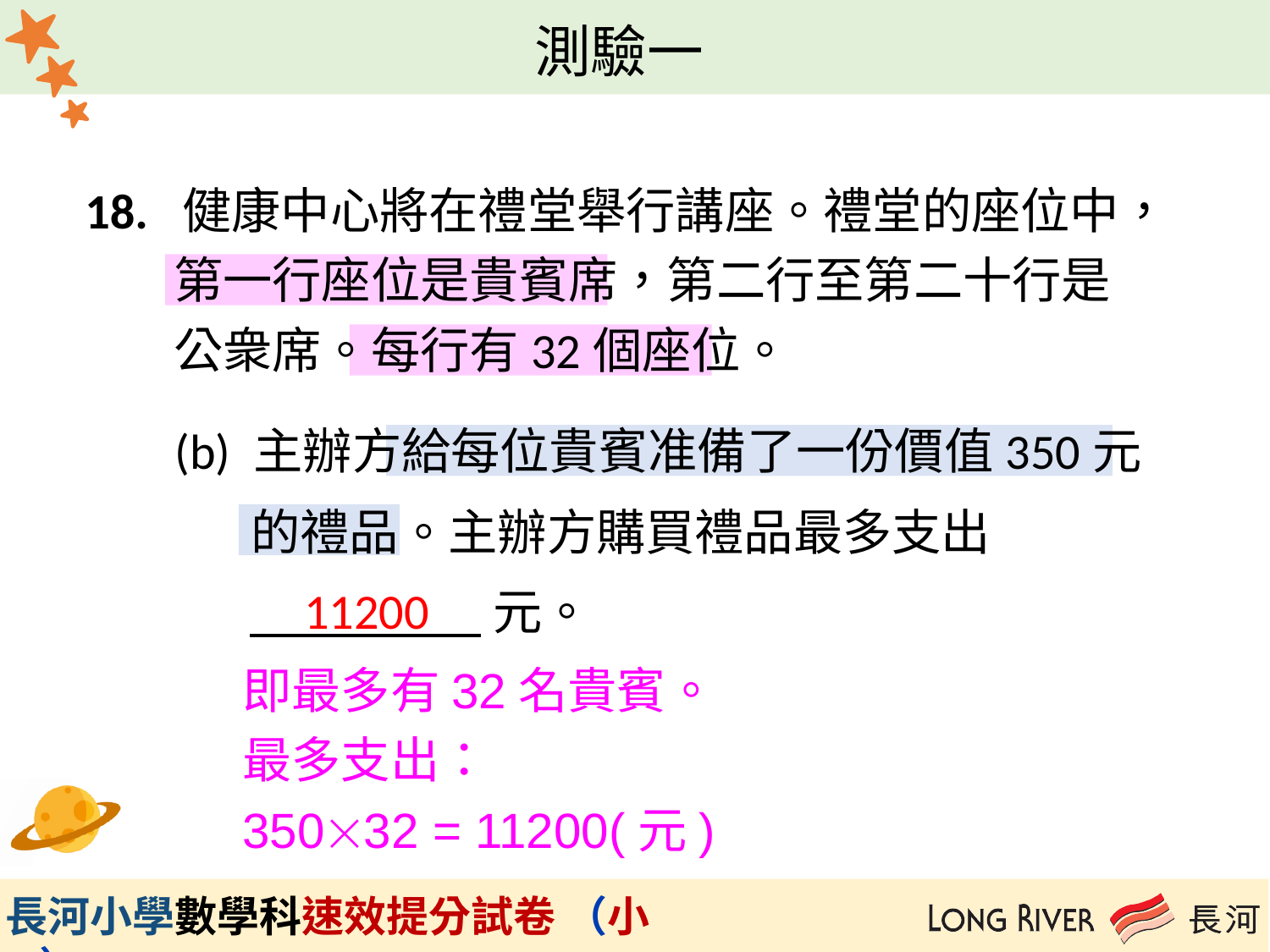

18.  健康中心將在禮堂舉行講座。禮堂的座位中，
       第一行座位是貴賓席，第二行至第二十行是
       公衆席。每行有32個座位。
        (b) 主辦方給每位貴賓准備了一份價值350元
              的禮品。主辦方購買禮品最多支出
                                    元。

11200
即最多有32名貴賓。
最多支出：
350×32 = 11200(元)